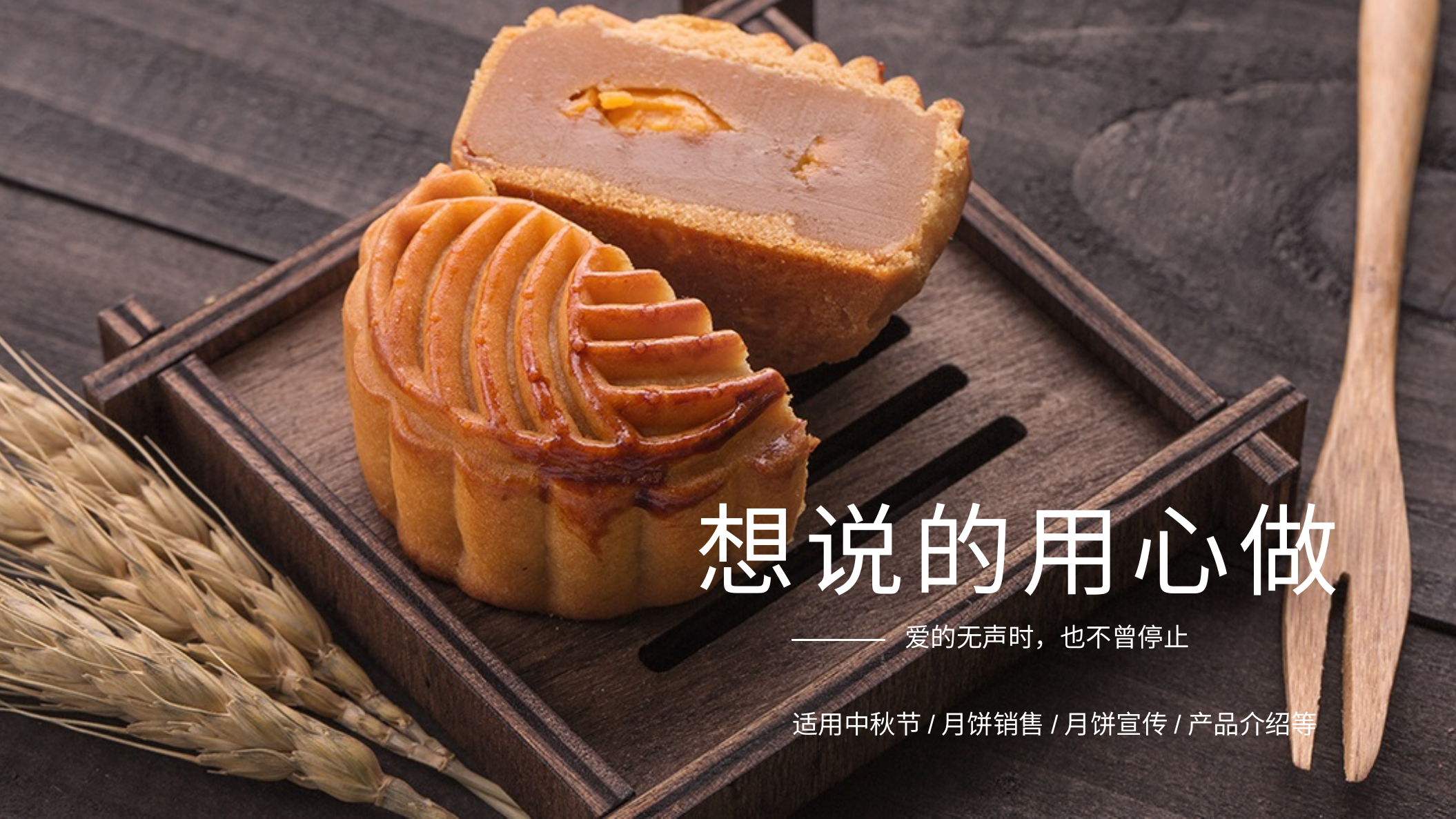

想说的用心做
爱的无声时，也不曾停止
适用中秋节/月饼销售/月饼宣传/产品介绍等